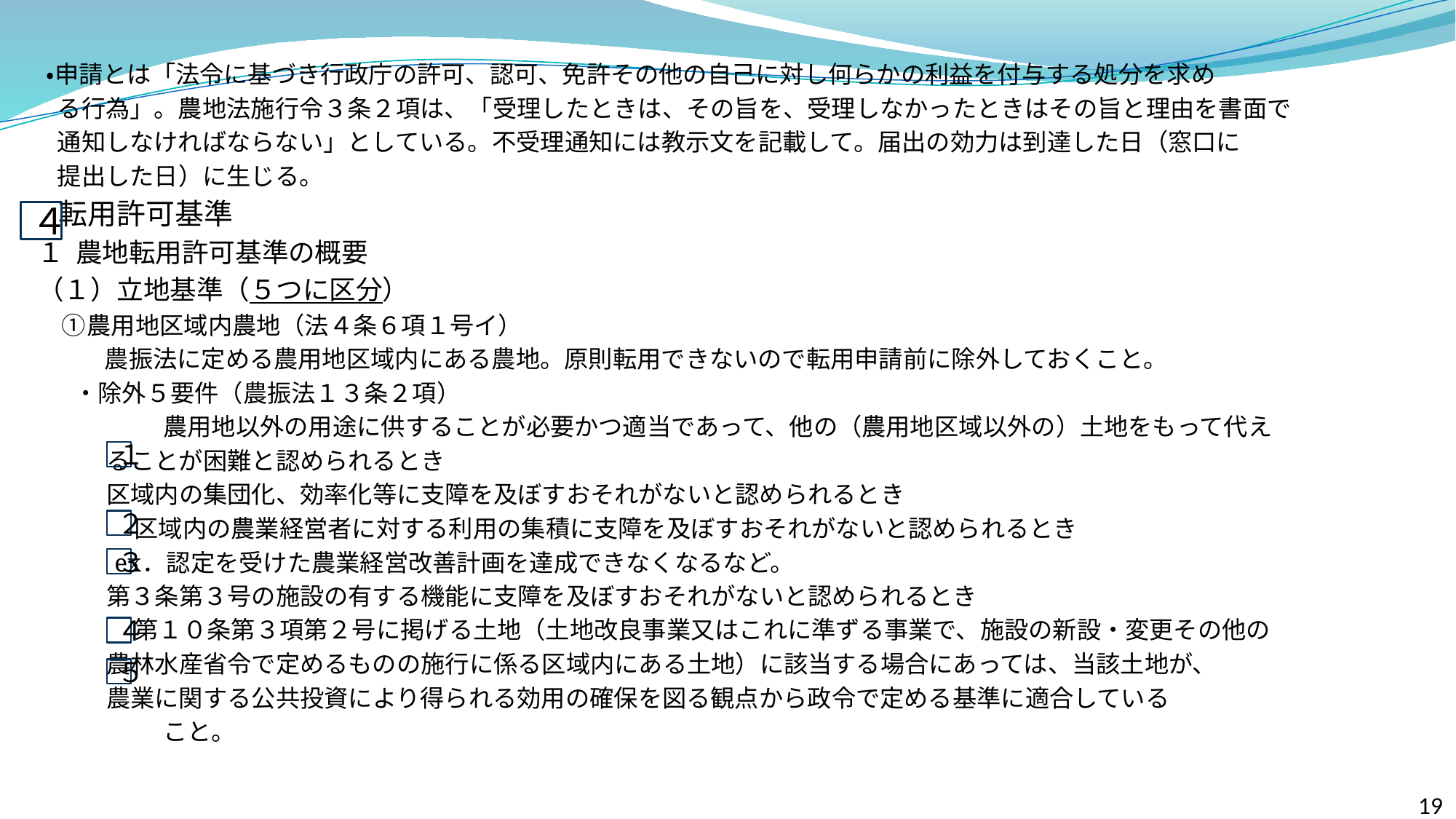

・申請とは「法令に基づき行政庁の許可、認可、免許その他の自己に対し何らかの利益を付与する処分を求め
       る行為」。農地法施行令３条２項は、「受理したときは、その旨を、受理しなかったときはその旨と理由を書面で
       通知しなければならない」としている。不受理通知には教示文を記載して。届出の効力は到達した日（窓口に
       提出した日）に生じる。
      転用許可基準
   １  農地転用許可基準の概要
   （１）立地基準（５つに区分）
        ①農用地区域内農地（法４条６項１号イ）
　　       農振法に定める農用地区域内にある農地。原則転用できないので転用申請前に除外しておくこと。
          ・除外５要件（農振法１３条２項）
　　　　　　農用地以外の用途に供することが必要かつ適当であって、他の（農用地区域以外の）土地をもって代え
                ることが困難と認められるとき
                区域内の集団化、効率化等に支障を及ぼすおそれがないと認められるとき
　　　        区域内の農業経営者に対する利用の集積に支障を及ぼすおそれがないと認められるとき
　             ex．認定を受けた農業経営改善計画を達成できなくなるなど。
                第３条第３号の施設の有する機能に支障を及ぼすおそれがないと認められるとき
　　　        第１０条第３項第２号に掲げる土地（土地改良事業又はこれに準ずる事業で、施設の新設・変更その他の
                農林水産省令で定めるものの施行に係る区域内にある土地）に該当する場合にあっては、当該土地が、
                農業に関する公共投資により得られる効用の確保を図る観点から政令で定める基準に適合している
　　　　　　こと。

４
１
２
３
４
５

19